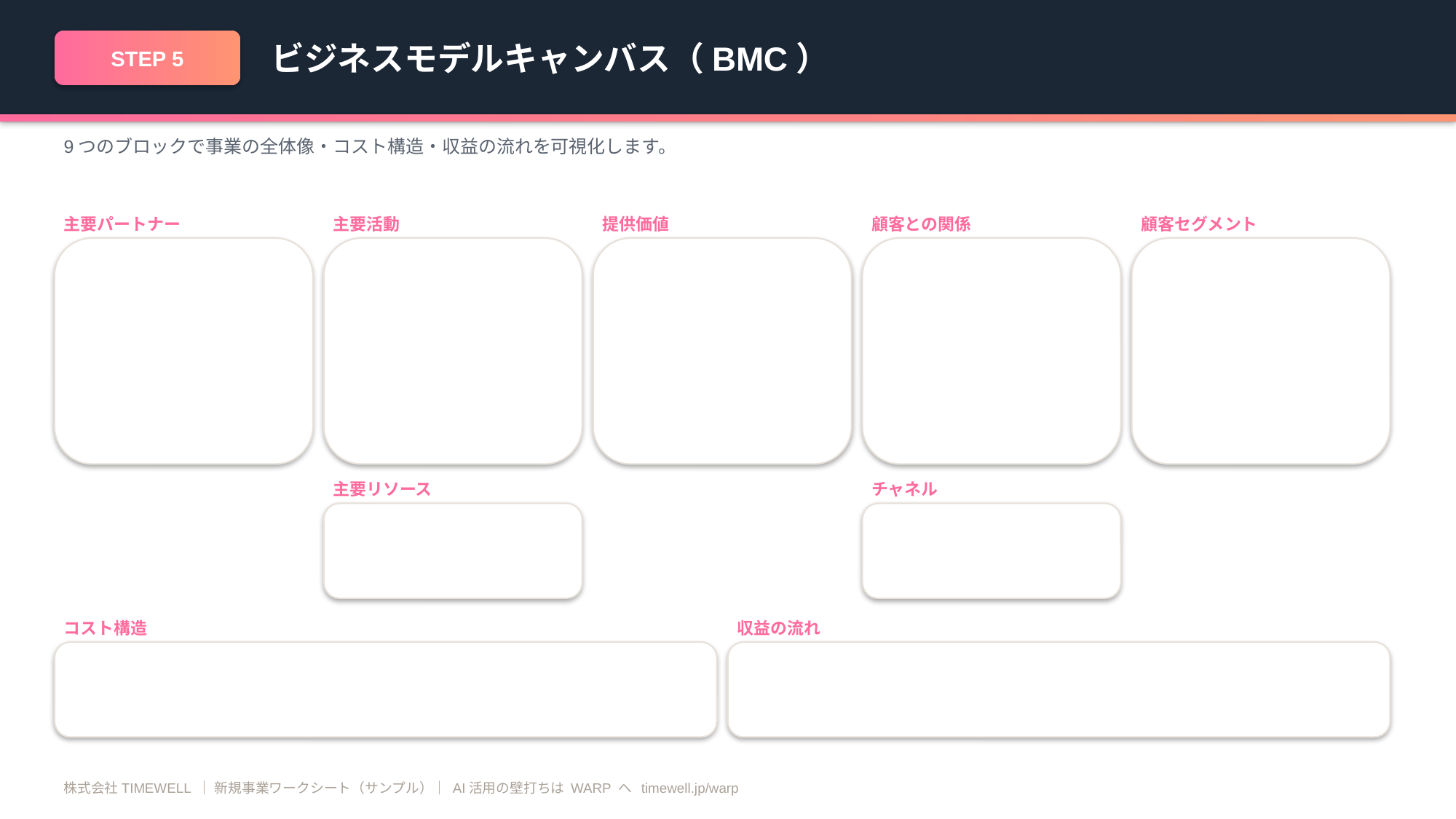

ビジネスモデルキャンバス（BMC）
STEP 5

9つのブロックで事業の全体像・コスト構造・収益の流れを可視化します。
主要パートナー
主要活動
提供価値
顧客との関係
顧客セグメント

主要リソース
チャネル

コスト構造
収益の流れ

株式会社TIMEWELL ｜ 新規事業ワークシート（サンプル）｜ AI活用の壁打ちは WARP へ  timewell.jp/warp